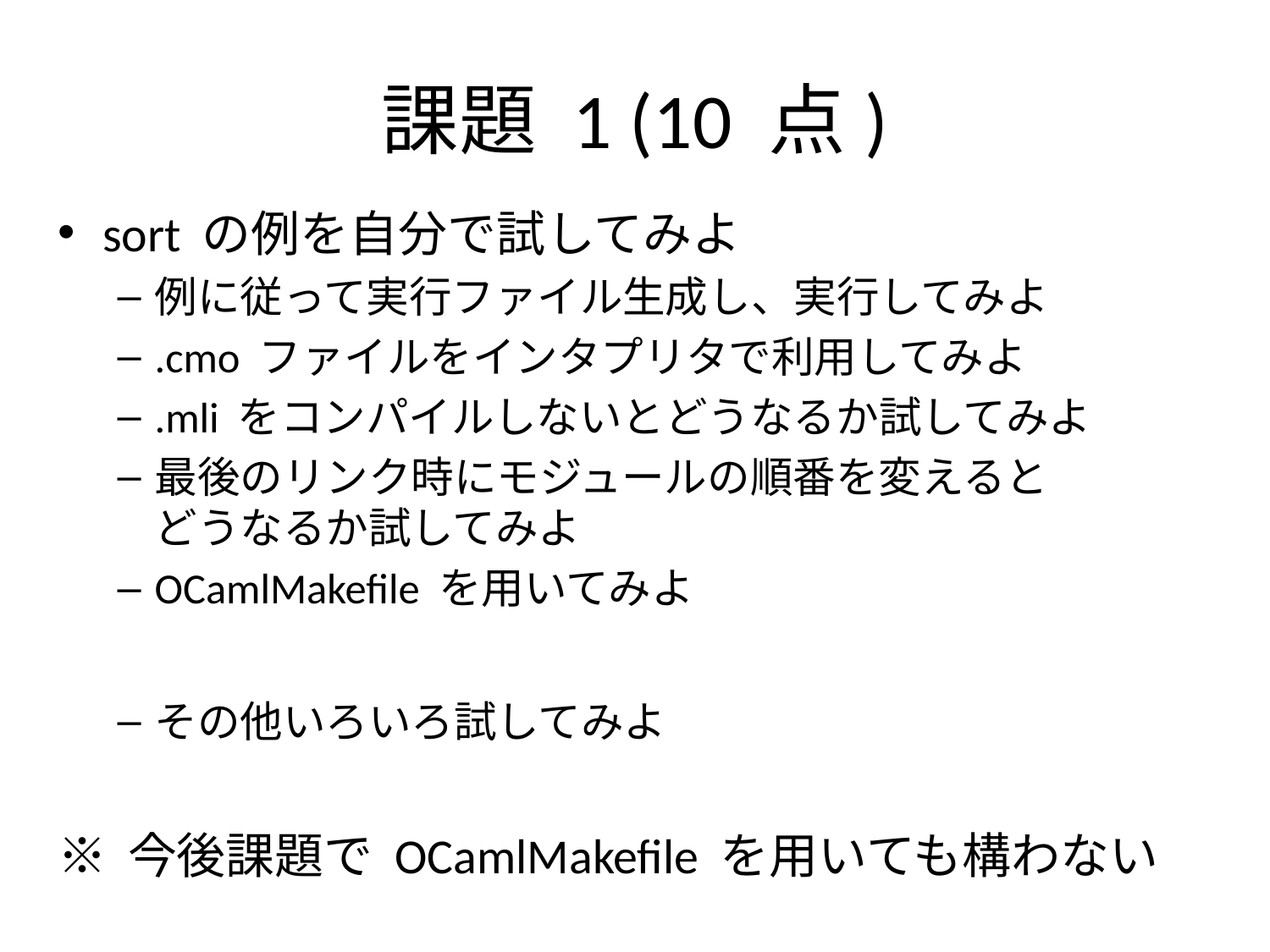

# 課題 1 (10 点)
sort の例を自分で試してみよ
例に従って実行ファイル生成し、実行してみよ
.cmo ファイルをインタプリタで利用してみよ
.mli をコンパイルしないとどうなるか試してみよ
最後のリンク時にモジュールの順番を変えると
どうなるか試してみよ
OCamlMakefile を用いてみよ

その他いろいろ試してみよ

※ 今後課題で OCamlMakefile を用いても構わない